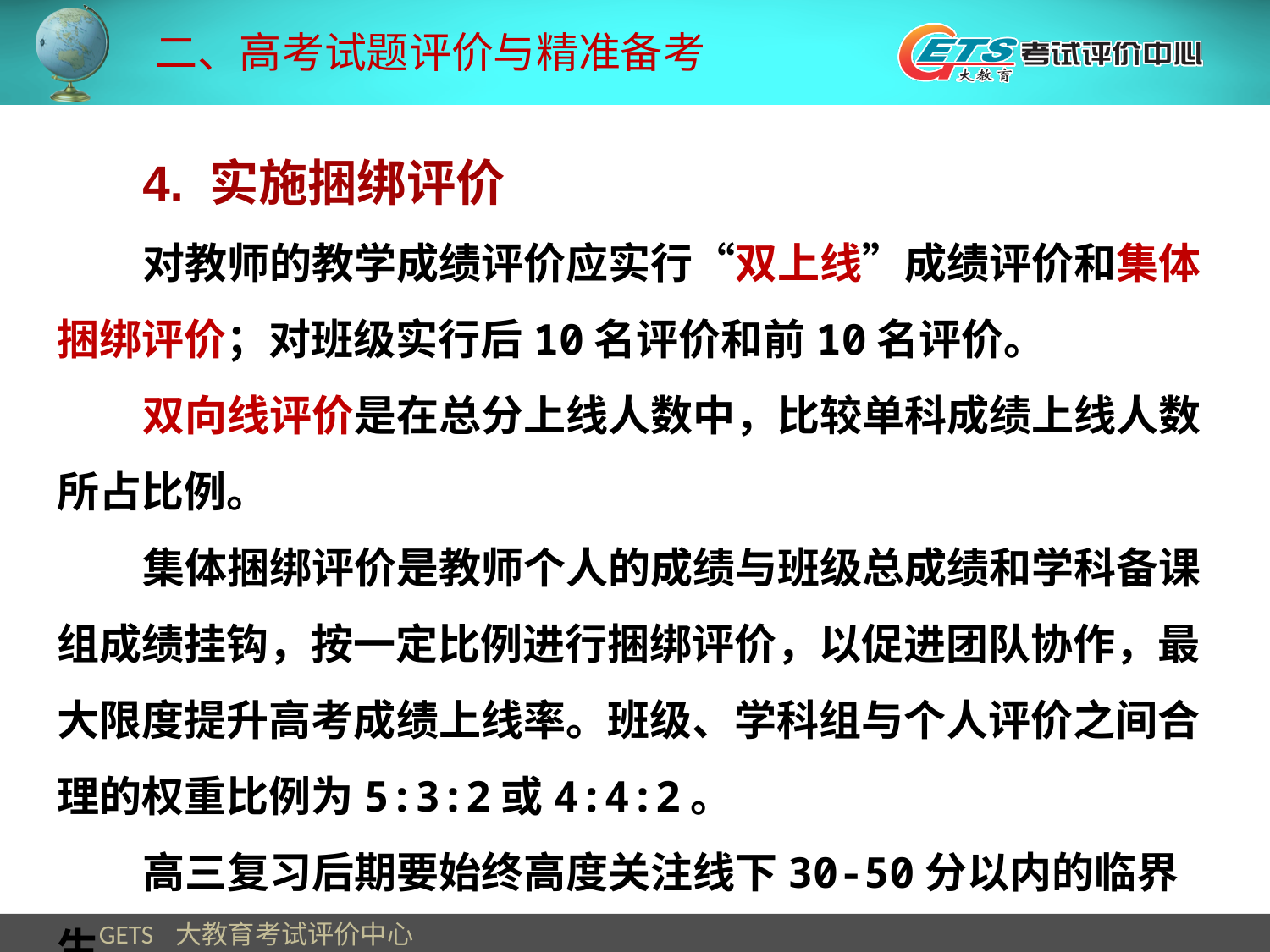

二、高考试题评价与精准备考
4. 实施捆绑评价
对教师的教学成绩评价应实行“双上线”成绩评价和集体捆绑评价；对班级实行后10名评价和前10名评价。
双向线评价是在总分上线人数中，比较单科成绩上线人数所占比例。
集体捆绑评价是教师个人的成绩与班级总成绩和学科备课组成绩挂钩，按一定比例进行捆绑评价，以促进团队协作，最大限度提升高考成绩上线率。班级、学科组与个人评价之间合理的权重比例为5:3:2或4:4:2。
高三复习后期要始终高度关注线下30-50分以内的临界生。